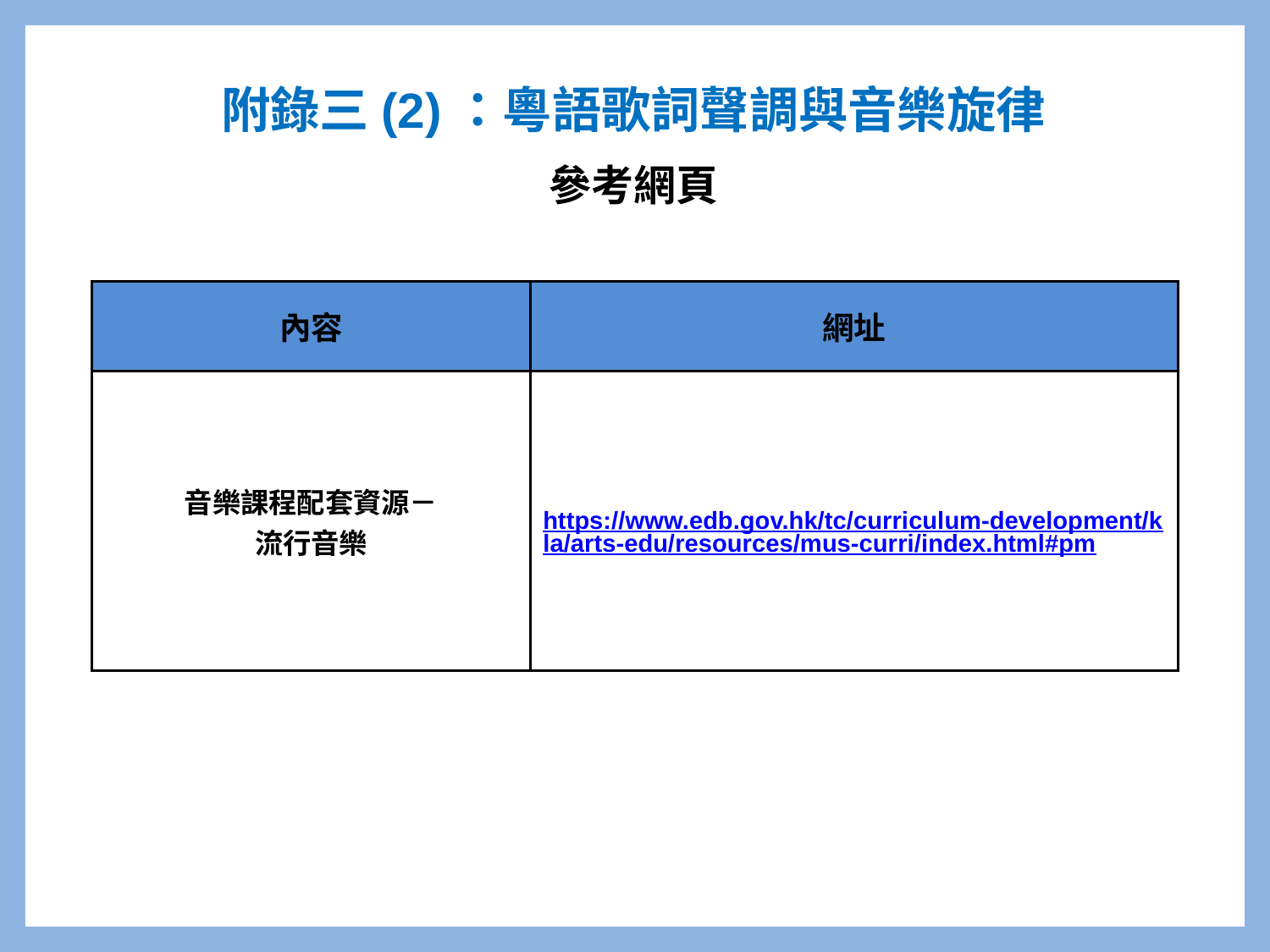

附錄三(2)：粵語歌詞聲調與音樂旋律
參考網頁
| 內容 | 網址 |
| --- | --- |
| 音樂課程配套資源－ 流行音樂 | https://www.edb.gov.hk/tc/curriculum-development/kla/arts-edu/resources/mus-curri/index.html#pm |